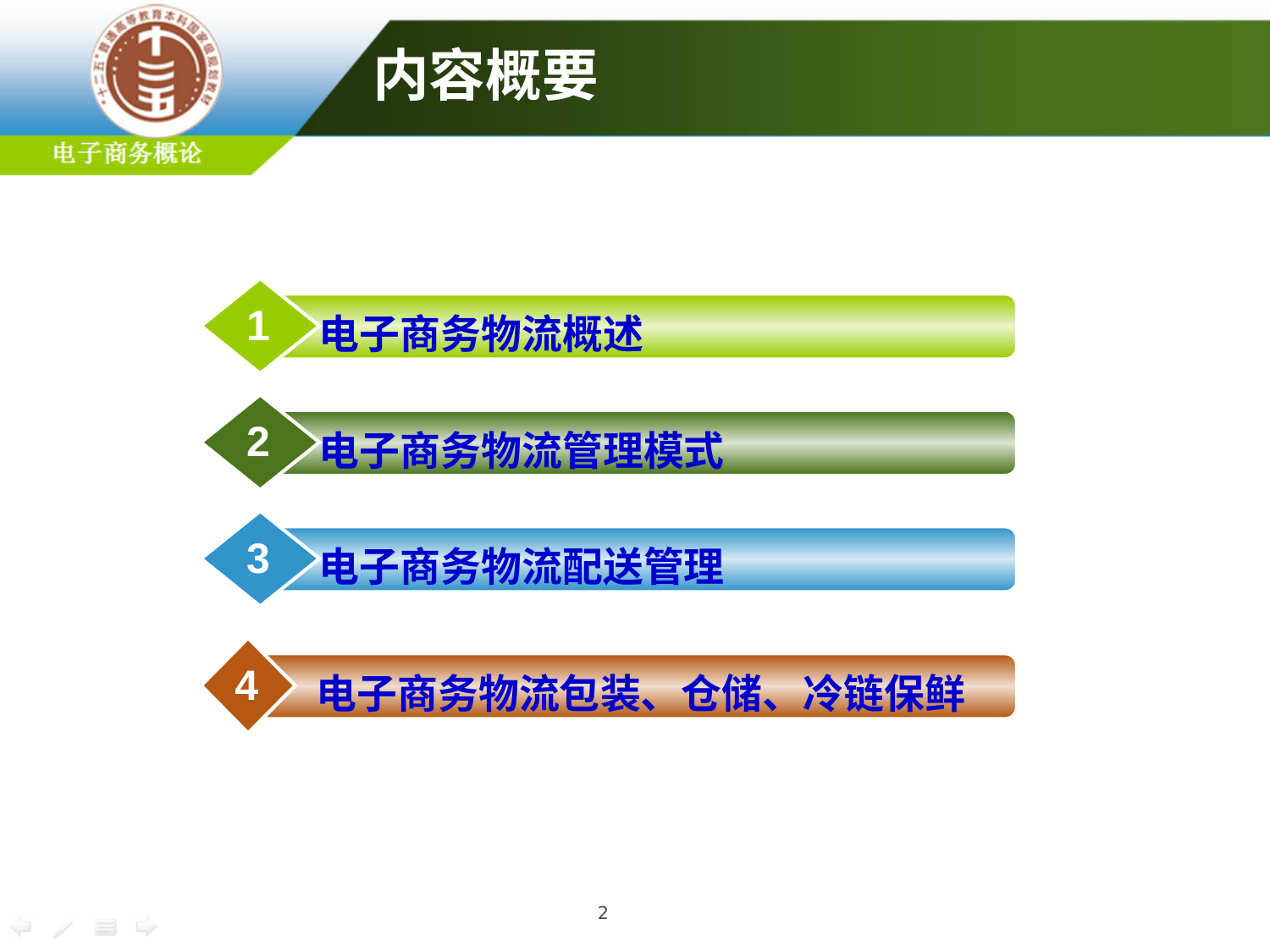

内容概要

1

电子商务物流概述

2

电子商务物流管理模式

3

电子商务物流配送管理

4

 电子商务物流包装、仓储、冷链保鲜

2